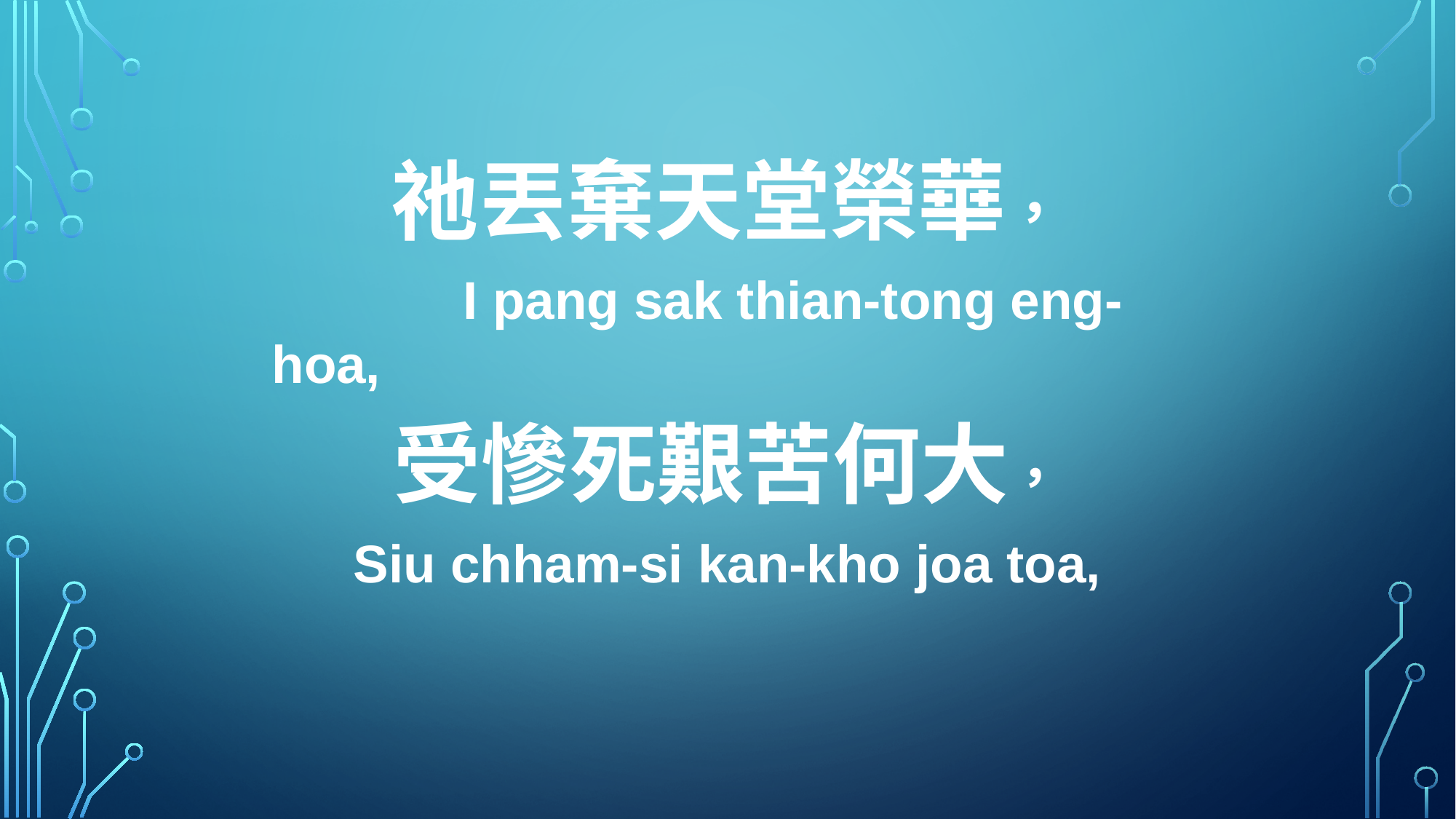

祂丟棄天堂榮華，
             I pang sak thian-tong eng-hoa,
受慘死艱苦何大，
Siu chham-si kan-kho joa toa,